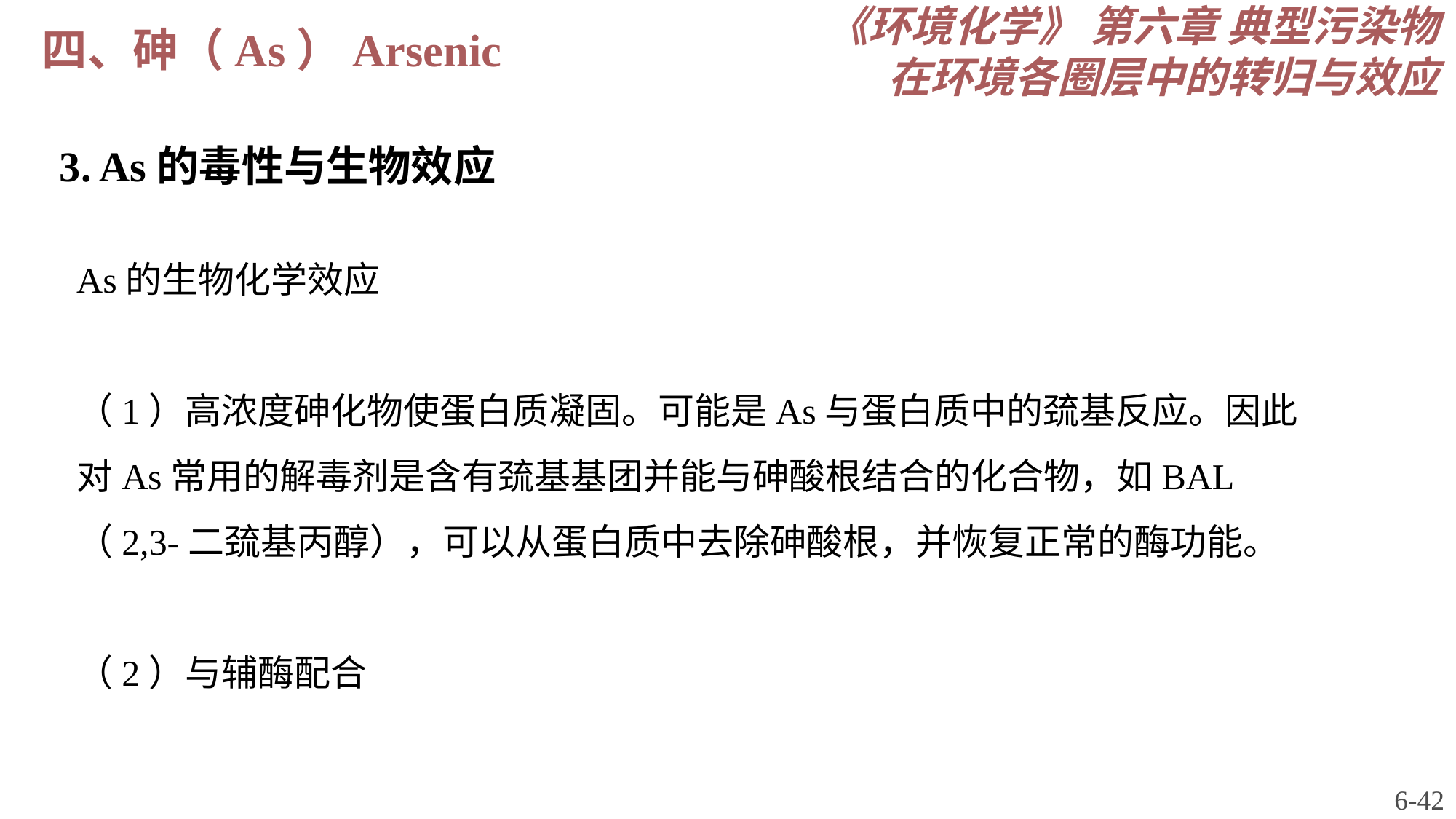

《环境化学》 第六章 典型污染物在环境各圈层中的转归与效应
四、砷（As）Arsenic
3. As的毒性与生物效应
As的生物化学效应

（1）高浓度砷化物使蛋白质凝固。可能是As与蛋白质中的巯基反应。因此对As常用的解毒剂是含有巯基基团并能与砷酸根结合的化合物，如BAL（2,3-二巯基丙醇），可以从蛋白质中去除砷酸根，并恢复正常的酶功能。

（2）与辅酶配合
6-42